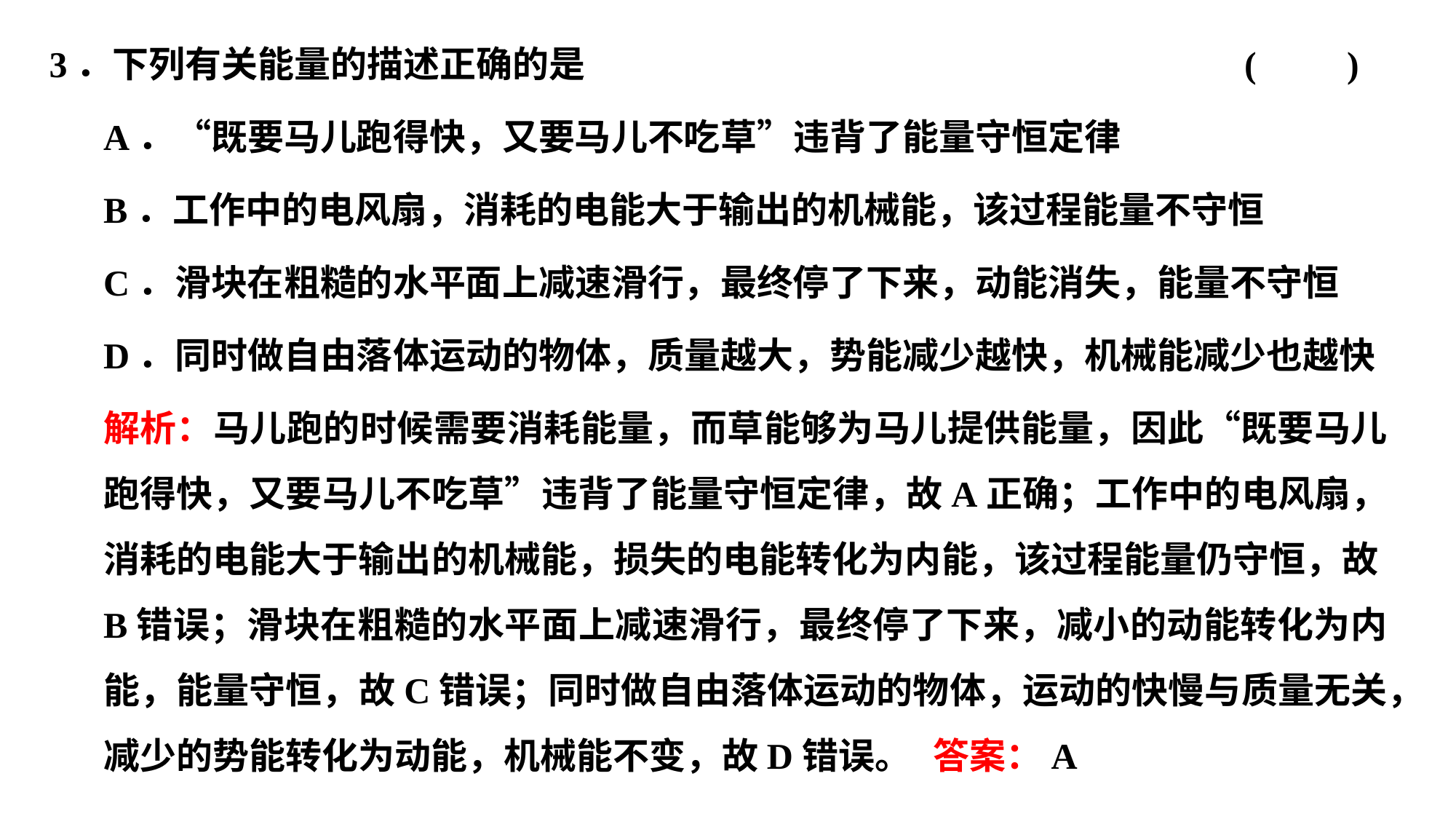

3．下列有关能量的描述正确的是						     (　　)
A．“既要马儿跑得快，又要马儿不吃草”违背了能量守恒定律
B．工作中的电风扇，消耗的电能大于输出的机械能，该过程能量不守恒
C．滑块在粗糙的水平面上减速滑行，最终停了下来，动能消失，能量不守恒
D．同时做自由落体运动的物体，质量越大，势能减少越快，机械能减少也越快
解析：马儿跑的时候需要消耗能量，而草能够为马儿提供能量，因此“既要马儿跑得快，又要马儿不吃草”违背了能量守恒定律，故A正确；工作中的电风扇，消耗的电能大于输出的机械能，损失的电能转化为内能，该过程能量仍守恒，故B错误；滑块在粗糙的水平面上减速滑行，最终停了下来，减小的动能转化为内能，能量守恒，故C错误；同时做自由落体运动的物体，运动的快慢与质量无关，减少的势能转化为动能，机械能不变，故D错误。

答案：A